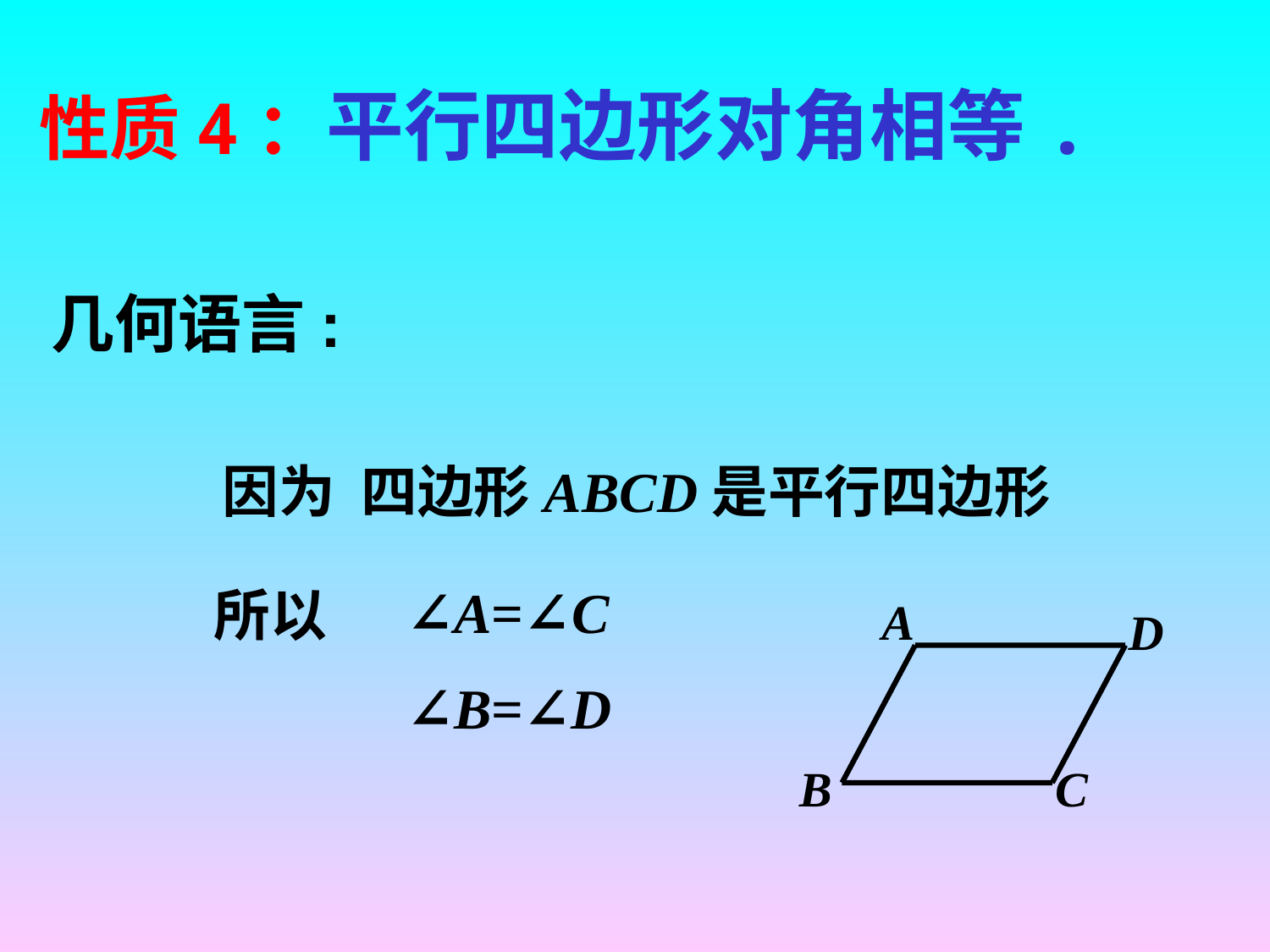

性质4：平行四边形对角相等.
几何语言:
因为  四边形ABCD是平行四边形
∠A=∠C
∠B=∠D
所以
A
D
B
C